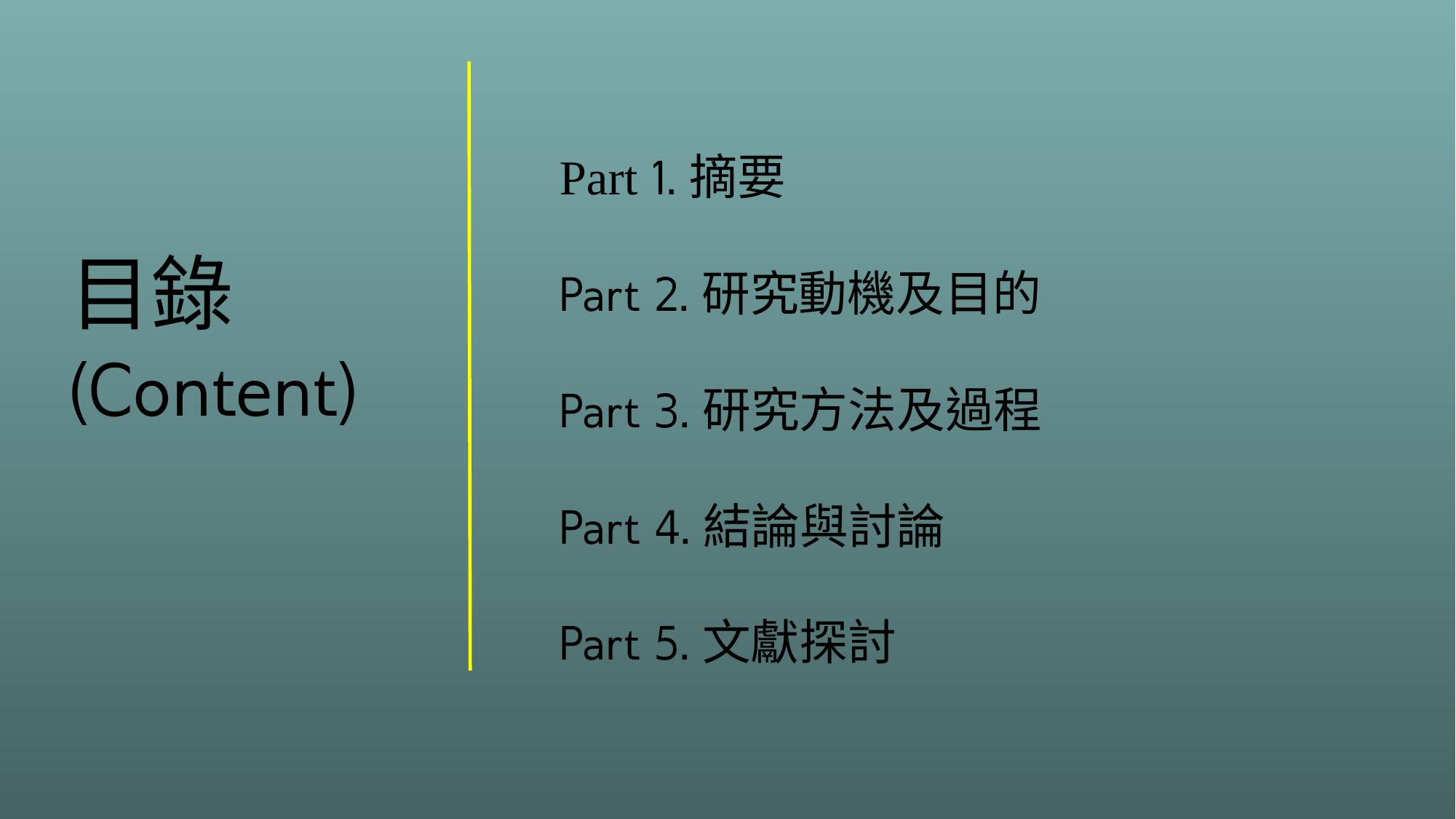

Part 1.摘要
Part 2.研究動機及目的
Part 3.研究方法及過程
Part 4.結論與討論
Part 5.文獻探討
目錄
(Content)